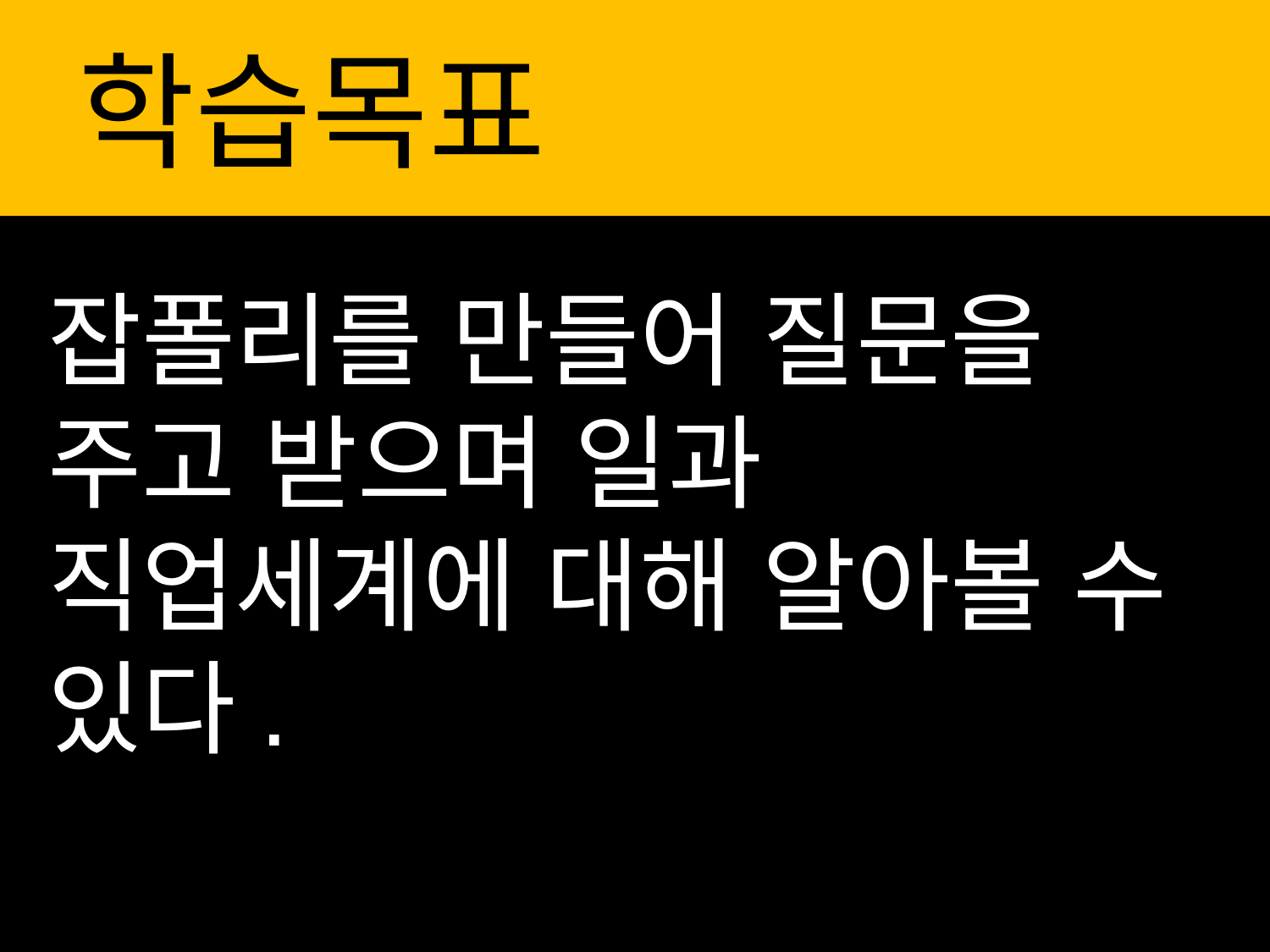

학습목표
잡폴리를 만들어 질문을
주고 받으며 일과 직업세계에 대해 알아볼 수 있다.